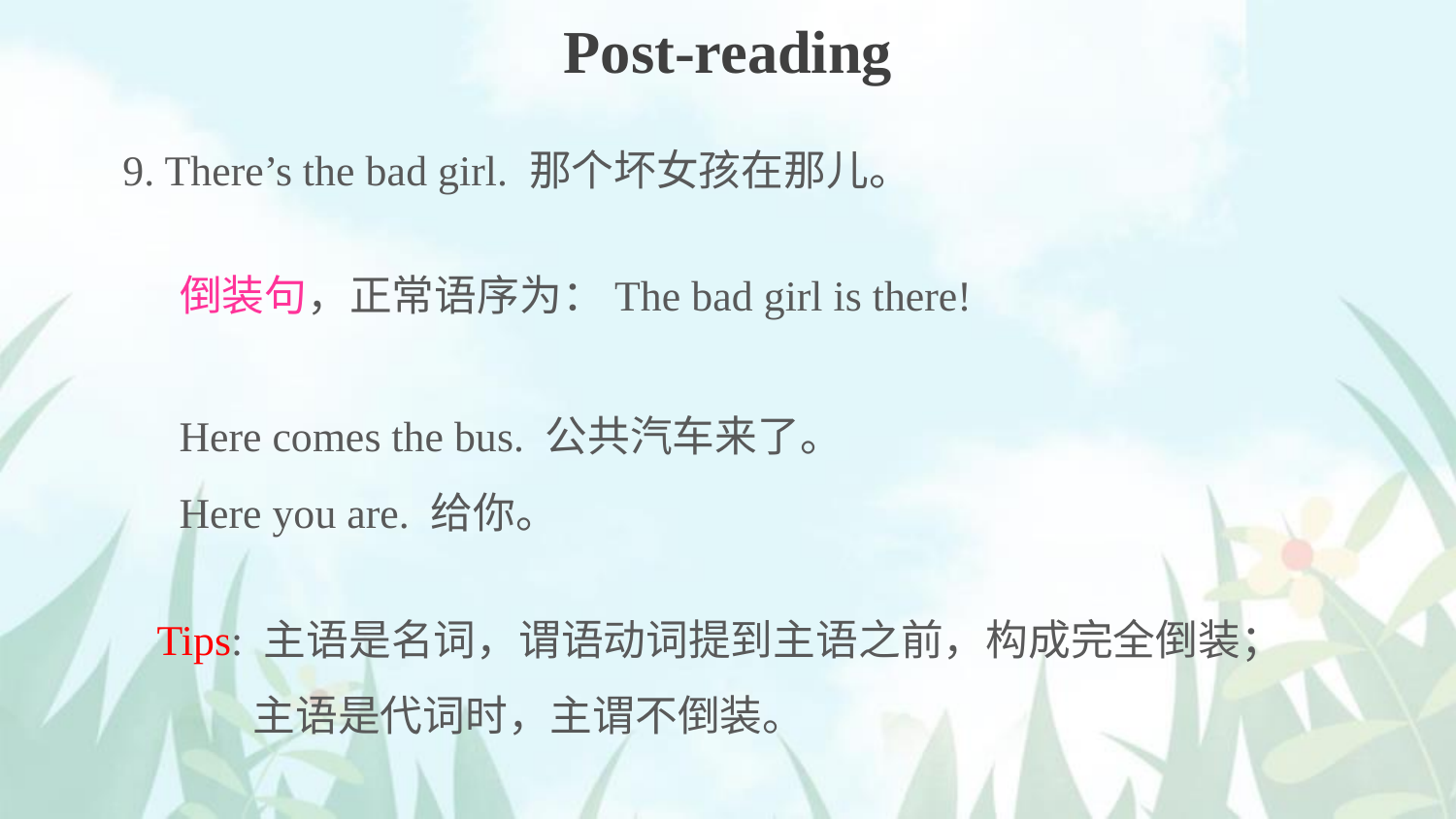

Post-reading
9. There’s the bad girl. 那个坏女孩在那儿。
倒装句，正常语序为：The bad girl is there!
Here comes the bus. 公共汽车来了。
Here you are. 给你。
Tips: 主语是名词，谓语动词提到主语之前，构成完全倒装；主语是代词时，主谓不倒装。